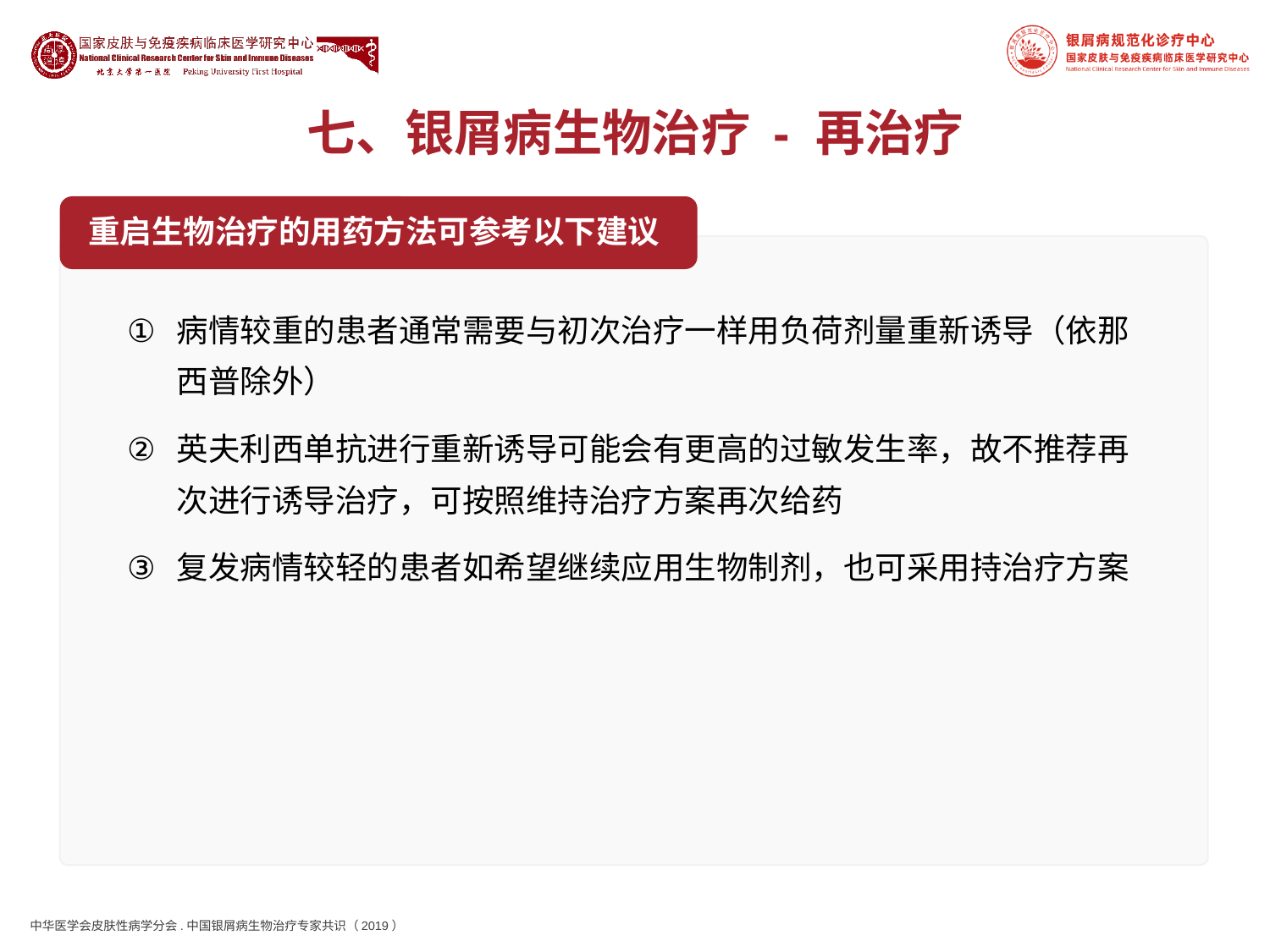

# 七、银屑病生物治疗 - 再治疗
重启生物治疗的用药方法可参考以下建议

病情较重的患者通常需要与初次治疗一样用负荷剂量重新诱导（依那西普除外）
英夫利西单抗进行重新诱导可能会有更高的过敏发生率，故不推荐再次进行诱导治疗，可按照维持治疗方案再次给药
复发病情较轻的患者如希望继续应用生物制剂，也可采用持治疗方案
中华医学会皮肤性病学分会.中国银屑病生物治疗专家共识（2019）